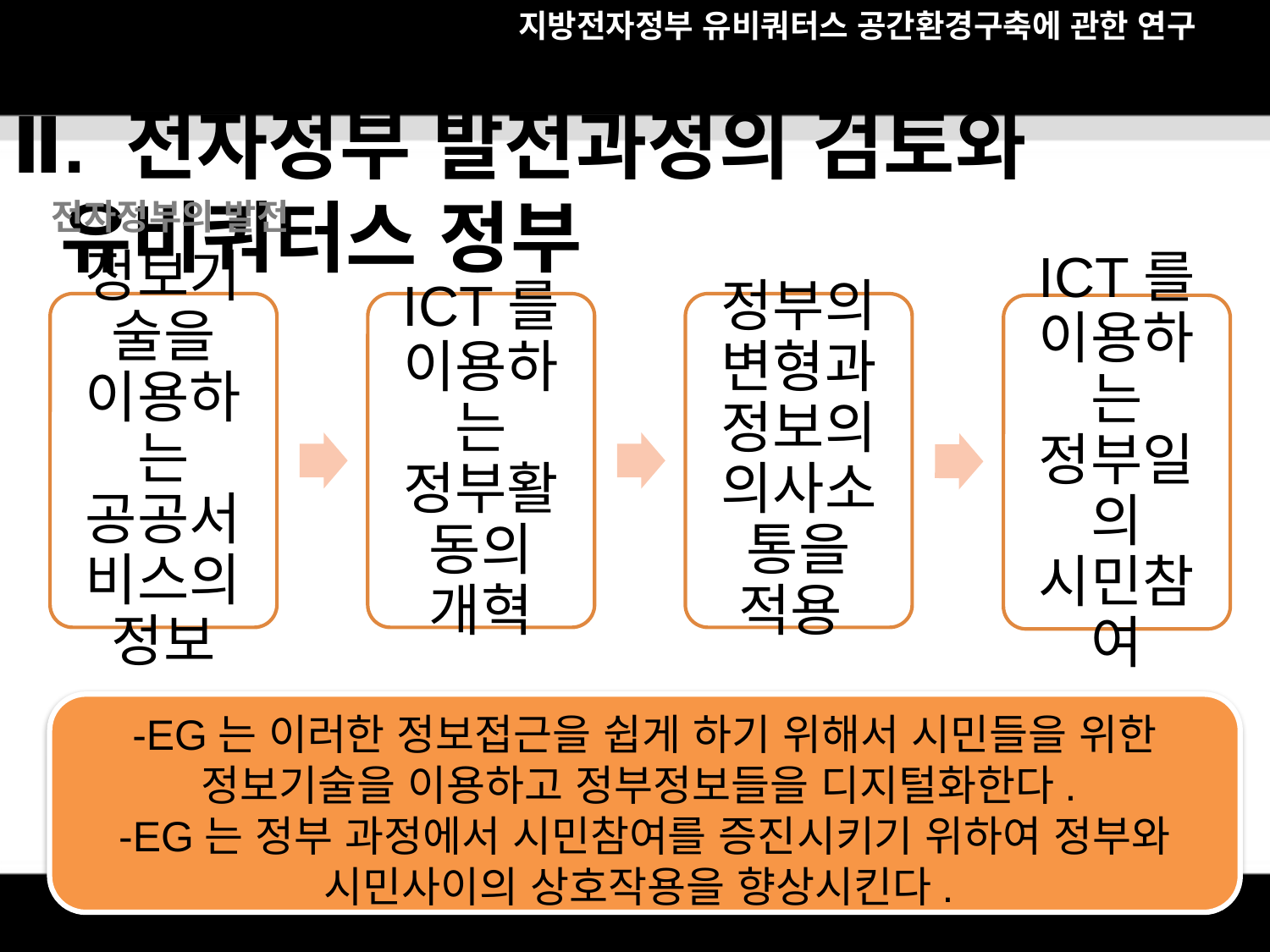

지방전자정부 유비쿼터스 공간환경구축에 관한 연구
Ⅱ. 전자정부 발전과정의 검토와 유비쿼터스 정부
전자정부의 발전
정보기술을 이용하는 공공서비스의 정보

ICT를 이용하는 정부활동의 개혁

정부의 변형과 정보의 의사소통을 적용

ICT를 이용하는 정부일의 시민참여

-EG는 이러한 정보접근을 쉽게 하기 위해서 시민들을 위한 정보기술을 이용하고 정부정보들을 디지털화한다.
-EG는 정부 과정에서 시민참여를 증진시키기 위하여 정부와 시민사이의 상호작용을 향상시킨다.